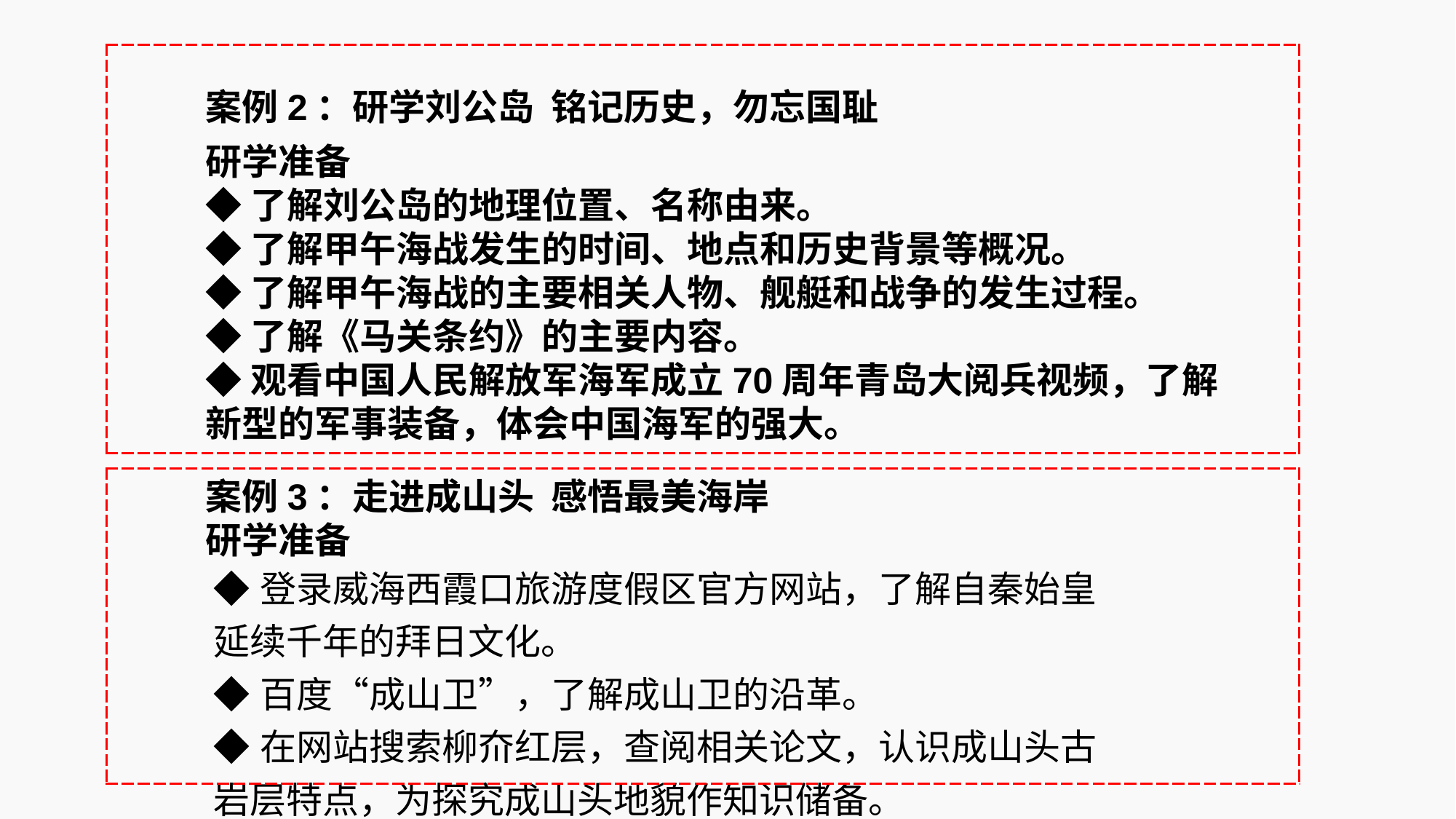

|  |
| --- |
案例2：研学刘公岛  铭记历史，勿忘国耻
研学准备◆了解刘公岛的地理位置、名称由来。◆了解甲午海战发生的时间、地点和历史背景等概况。◆了解甲午海战的主要相关人物、舰艇和战争的发生过程。◆了解《马关条约》的主要内容。◆观看中国人民解放军海军成立70周年青岛大阅兵视频，了解新型的军事装备，体会中国海军的强大。
|  |
| --- |
案例3：走进成山头  感悟最美海岸
研学准备
| ◆登录威海西霞口旅游度假区官方网站，了解自秦始皇延续千年的拜日文化。 ◆百度“成山卫”，了解成山卫的沿革。 ◆在网站搜索柳夼红层，查阅相关论文，认识成山头古岩层特点，为探究成山头地貌作知识储备。 |
| --- |